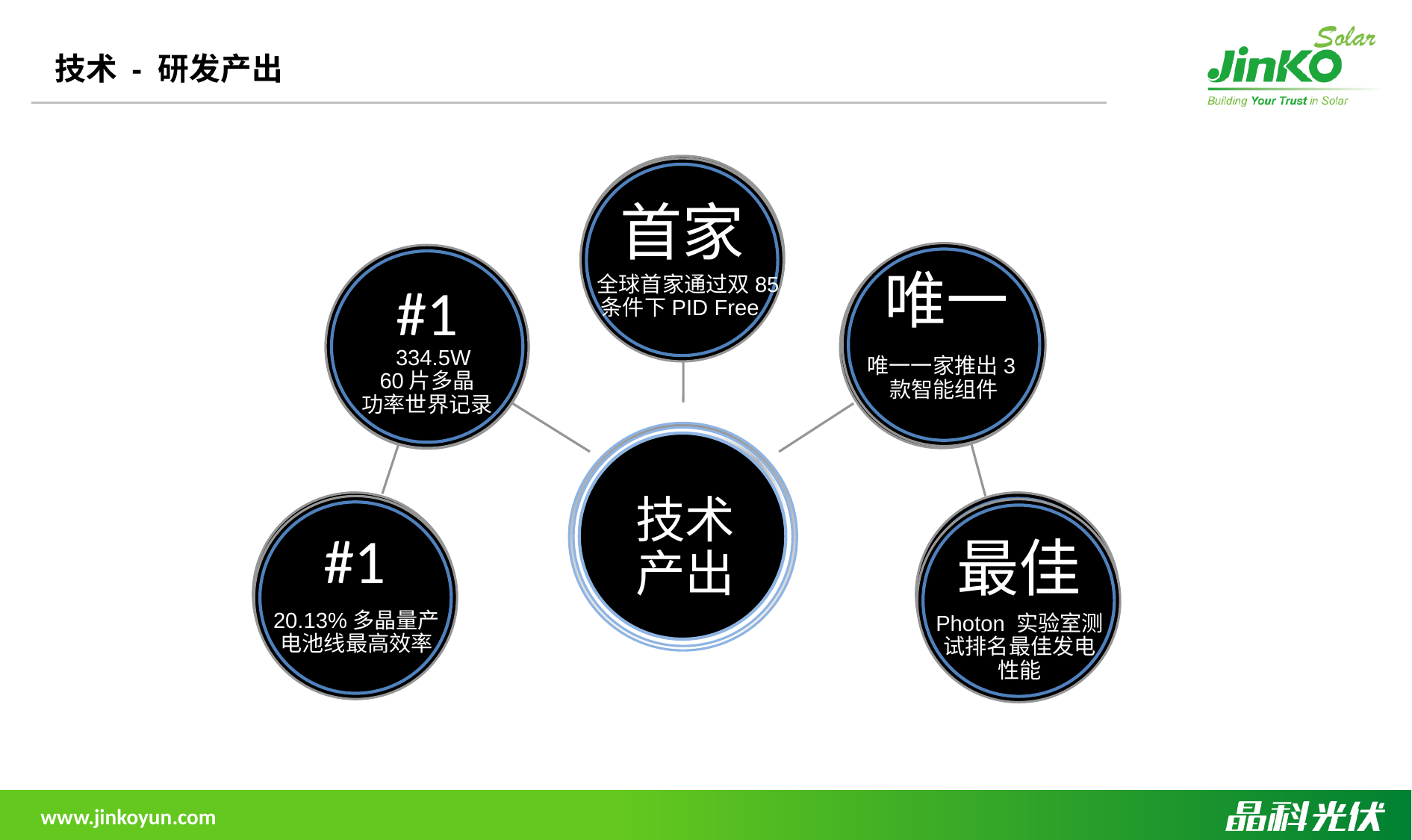

技术 - 研发产出

1.066亿+
每年研发投入

首家
 全球首家通过双85
条件下PID Free

唯一

唯一一家推出3款智能组件

#1
  334.5W
60片多晶
功率世界记录

10+
和清华、新南威尔士等10多所国内外重点院校研发合作

250+
博士、硕士组成的研发团队

技术
产出

Top
国内最大的光伏研究中心之一

300+
注册专利

#1
20.13%多晶量产电池线最高效率

最佳
Photon 实验室测试排名最佳发电性能